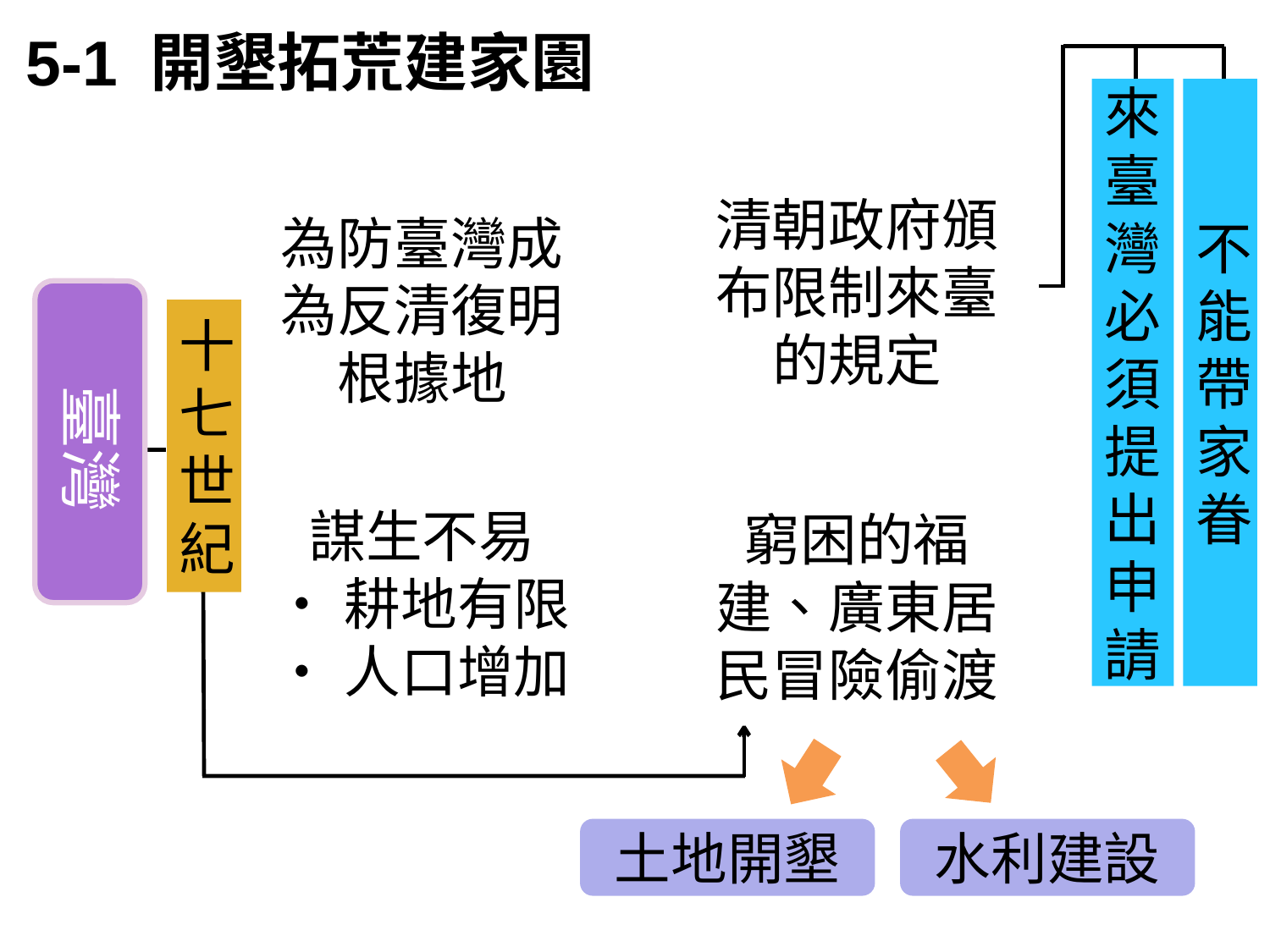

5-1 開墾拓荒建家園
來臺灣必須提出申請
不能帶家眷
清朝政府頒布限制來臺的規定
為防臺灣成為反清復明根據地
臺灣

十七世紀
窮困的福建、廣東居民冒險偷渡
謀生不易
‧耕地有限
‧人口增加

土地開墾
水利建設